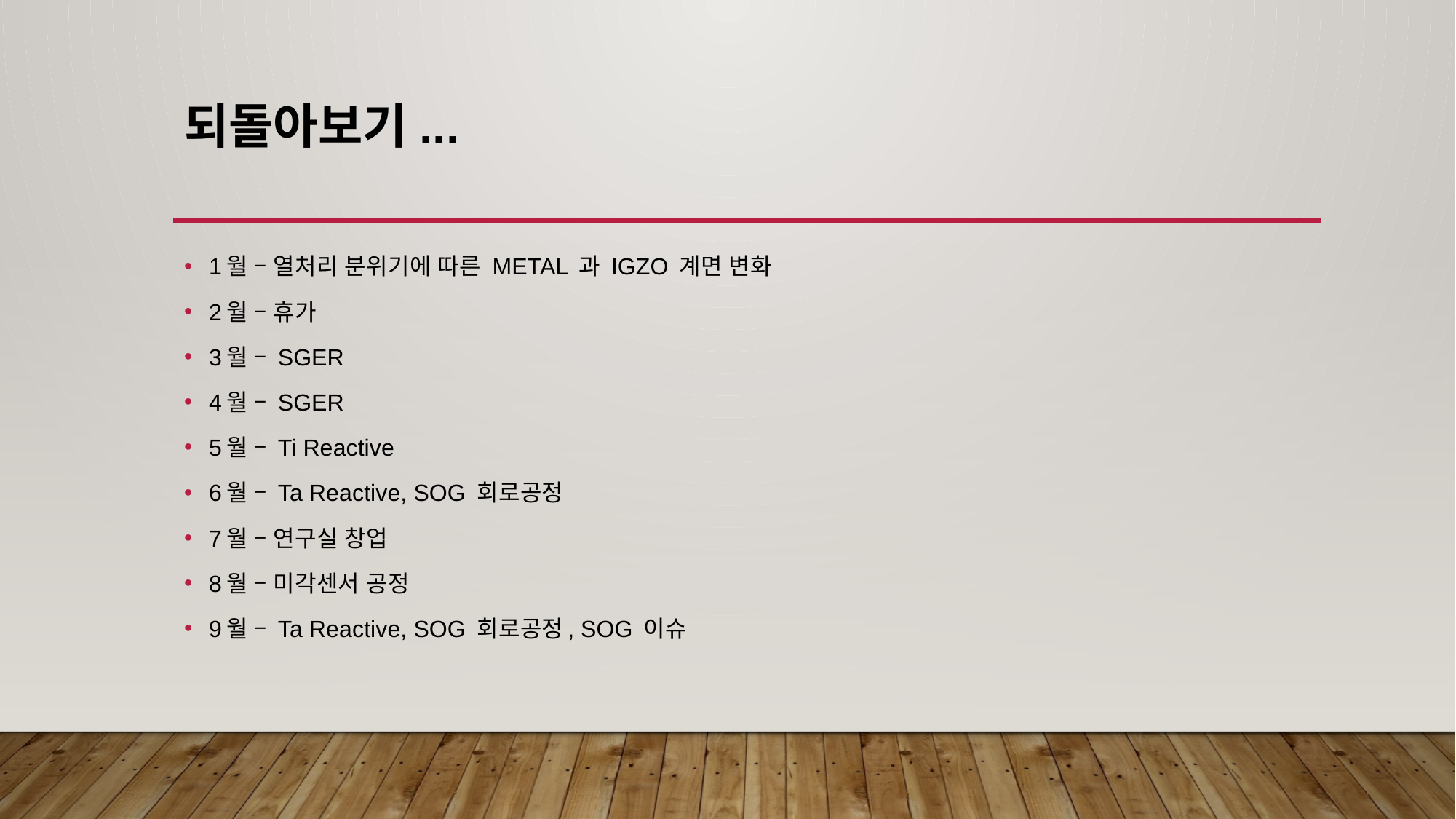

# 되돌아보기...
1월 – 열처리 분위기에 따른 METAL 과 IGZO 계면 변화
2월 – 휴가
3월 – SGER
4월 – SGER
5월 – Ti Reactive
6월 – Ta Reactive, SOG 회로공정
7월 – 연구실 창업
8월 – 미각센서 공정
9월 – Ta Reactive, SOG 회로공정, SOG 이슈